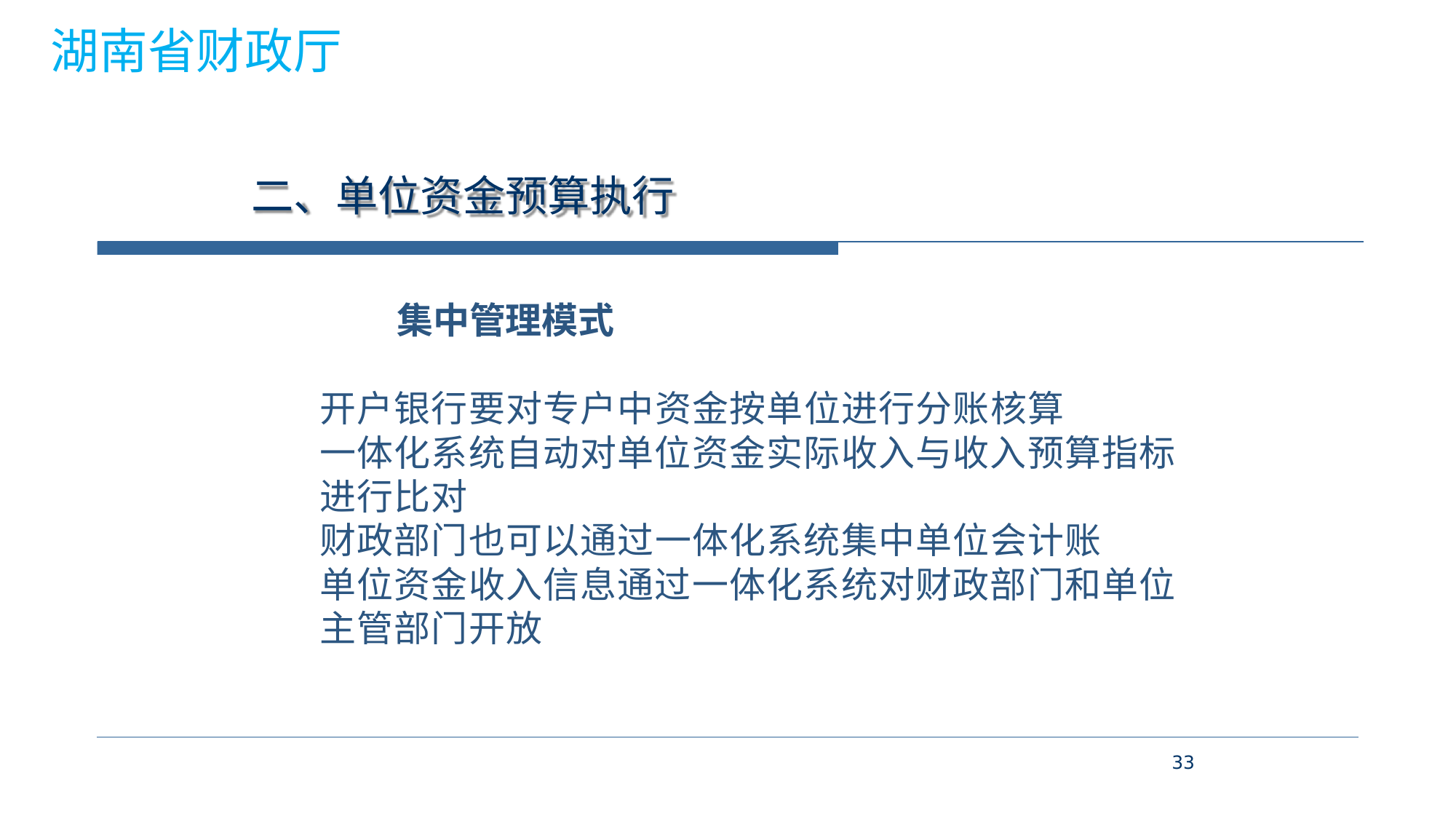

湖南省财政厅

# 二、单位资金预算执行
集中管理模式

开户银行要对专户中资金按单位进行分账核算
一体化系统自动对单位资金实际收入与收入预算指标进行比对
财政部门也可以通过一体化系统集中单位会计账
单位资金收入信息通过一体化系统对财政部门和单位主管部门开放

33